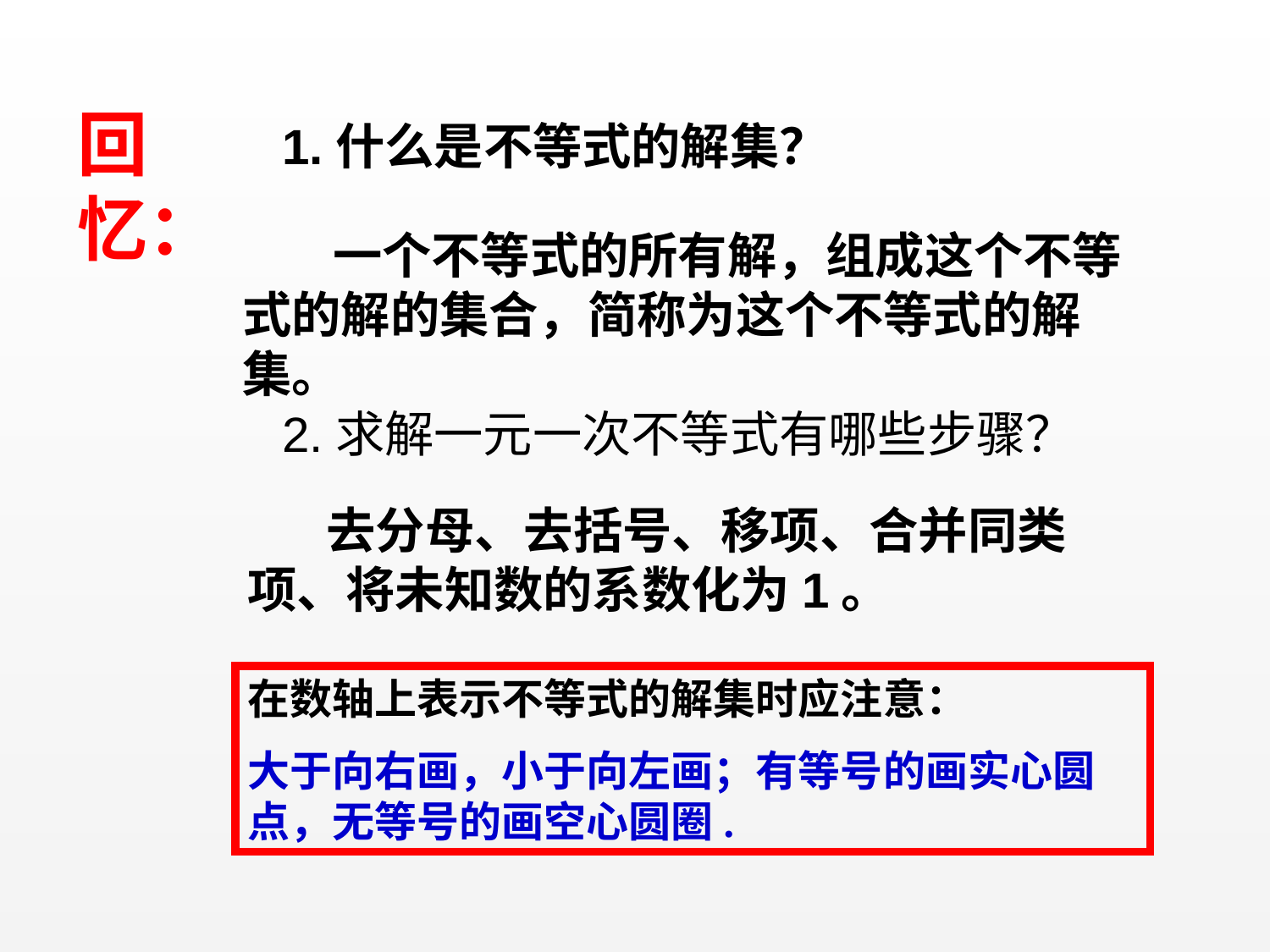

回忆：
1.什么是不等式的解集？
       一个不等式的所有解，组成这个不等式的解的集合，简称为这个不等式的解集。
2.求解一元一次不等式有哪些步骤？
      去分母、去括号、移项、合并同类项、将未知数的系数化为1。
在数轴上表示不等式的解集时应注意：
大于向右画，小于向左画；有等号的画实心圆点，无等号的画空心圆圈.